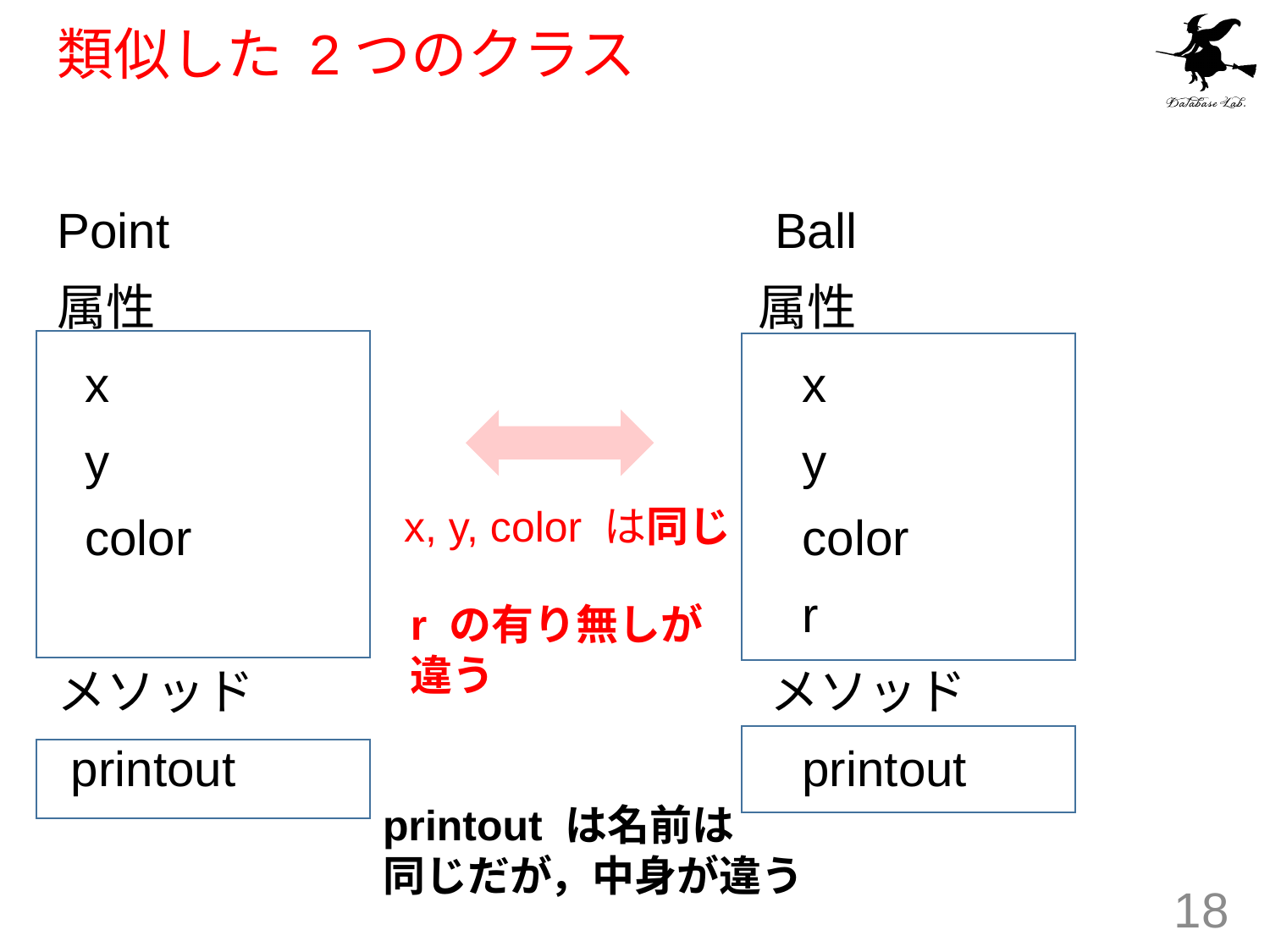

# 類似した 2つのクラス

Point					      Ball
属性				    	      属性
  x					        x
  y					        y
  color				        color
					        r
メソッド　　　　　　　　　　  メソッド
 printout				        printout

x, y, color は同じ
r の有り無しが
違う

printout は名前は
同じだが，中身が違う
18